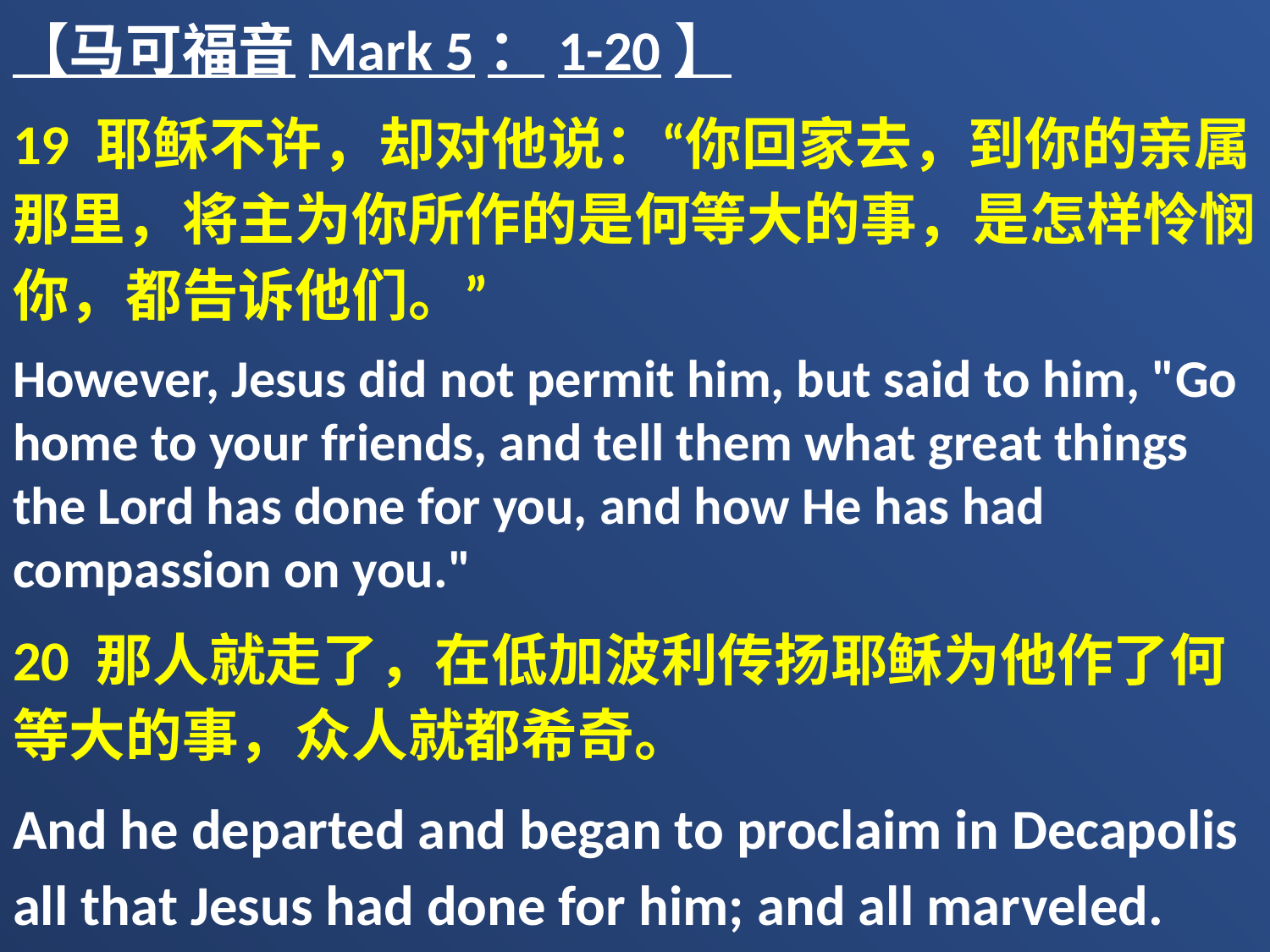

【马可福音Mark 5：1-20】
19 耶稣不许，却对他说：“你回家去，到你的亲属那里，将主为你所作的是何等大的事，是怎样怜悯你，都告诉他们。”
However, Jesus did not permit him, but said to him, "Go home to your friends, and tell them what great things the Lord has done for you, and how He has had compassion on you."
20 那人就走了，在低加波利传扬耶稣为他作了何等大的事，众人就都希奇。
And he departed and began to proclaim in Decapolis all that Jesus had done for him; and all marveled.